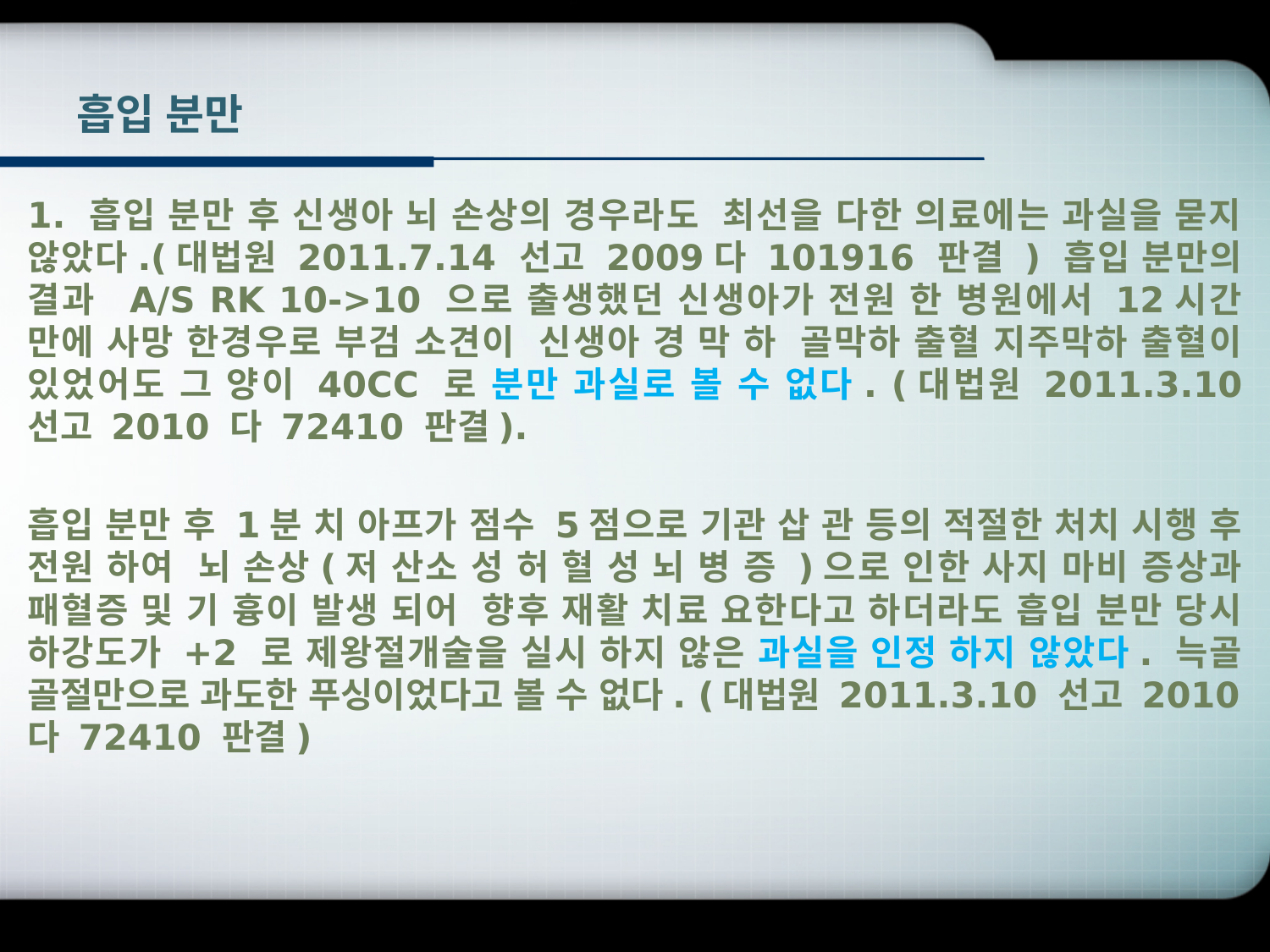

# 흡입 분만
1. 흡입 분만 후 신생아 뇌 손상의 경우라도  최선을 다한 의료에는 과실을 묻지 않았다.(대법원 2011.7.14 선고 2009다 101916 판결 ) 흡입 분만의 결과  A/S RK 10->10 으로 출생했던 신생아가 전원 한 병원에서 12시간 만에 사망 한경우로 부검 소견이  신생아 경 막 하  골막하 출혈 지주막하 출혈이 있었어도 그 양이 40CC 로 분만 과실로 볼 수 없다. (대법원 2011.3.10 선고 2010 다 72410 판결).

흡입 분만 후 1분 치 아프가 점수 5점으로 기관 삽 관 등의 적절한 처치 시행 후 전원 하여  뇌 손상(저 산소 성 허 혈 성 뇌 병 증 )으로 인한 사지 마비 증상과 패혈증 및 기 흉이 발생 되어  향후 재활 치료 요한다고 하더라도 흡입 분만 당시 하강도가 +2 로 제왕절개술을 실시 하지 않은 과실을 인정 하지 않았다. 늑골 골절만으로 과도한 푸싱이었다고 볼 수 없다. (대법원 2011.3.10 선고 2010다 72410 판결)